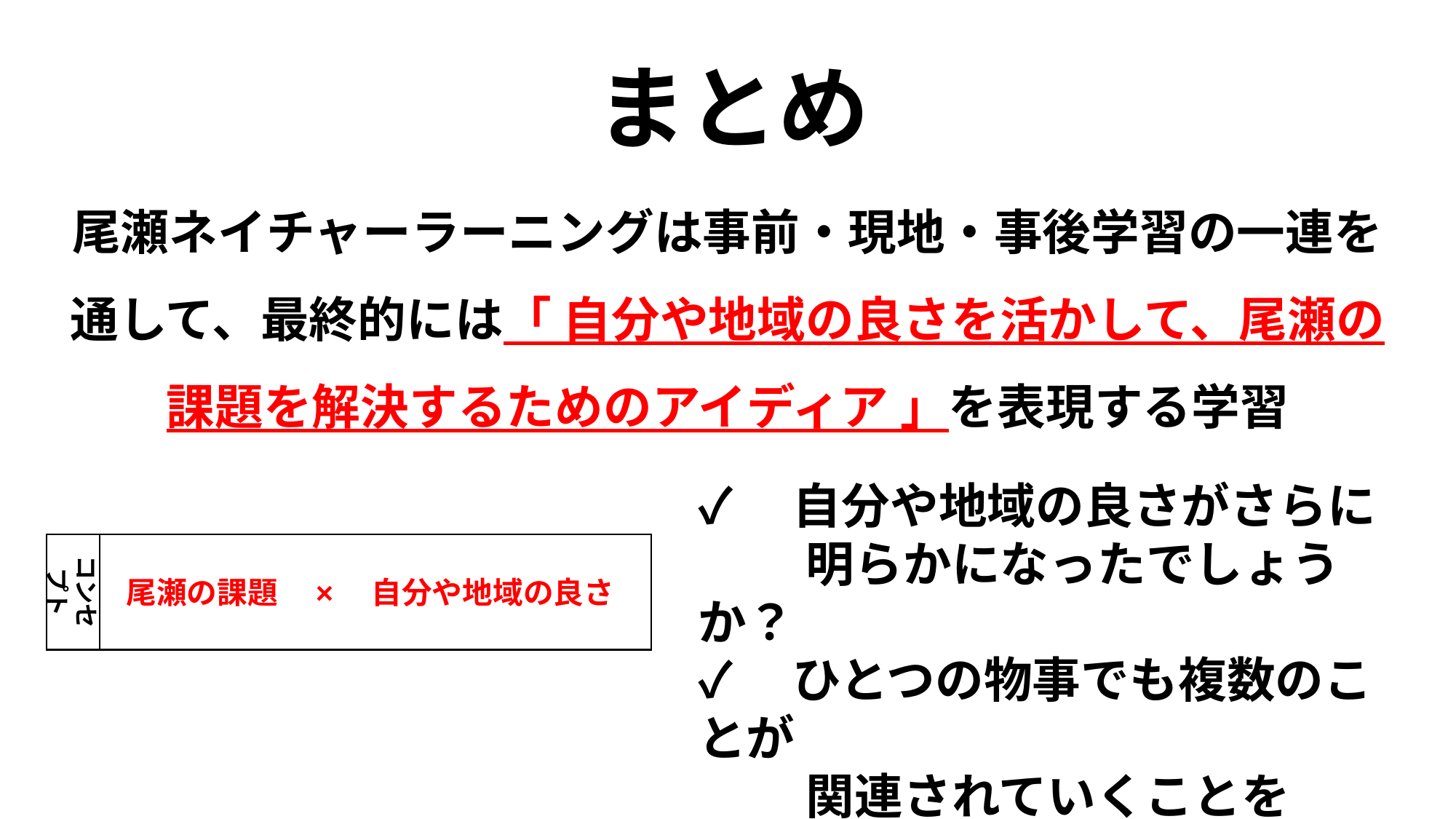

# まとめ
尾瀬ネイチャーラーニングは事前・現地・事後学習の一連を通して、最終的には「 自分や地域の良さを活かして、尾瀬の課題を解決するためのアイディア 」を表現する学習
✓　自分や地域の良さがさらに
　　 明らかになったでしょうか？
✓　ひとつの物事でも複数のことが
　　 関連されていくことを
      学べましたか？
コンセプト

尾瀬の課題　×　自分や地域の良さ